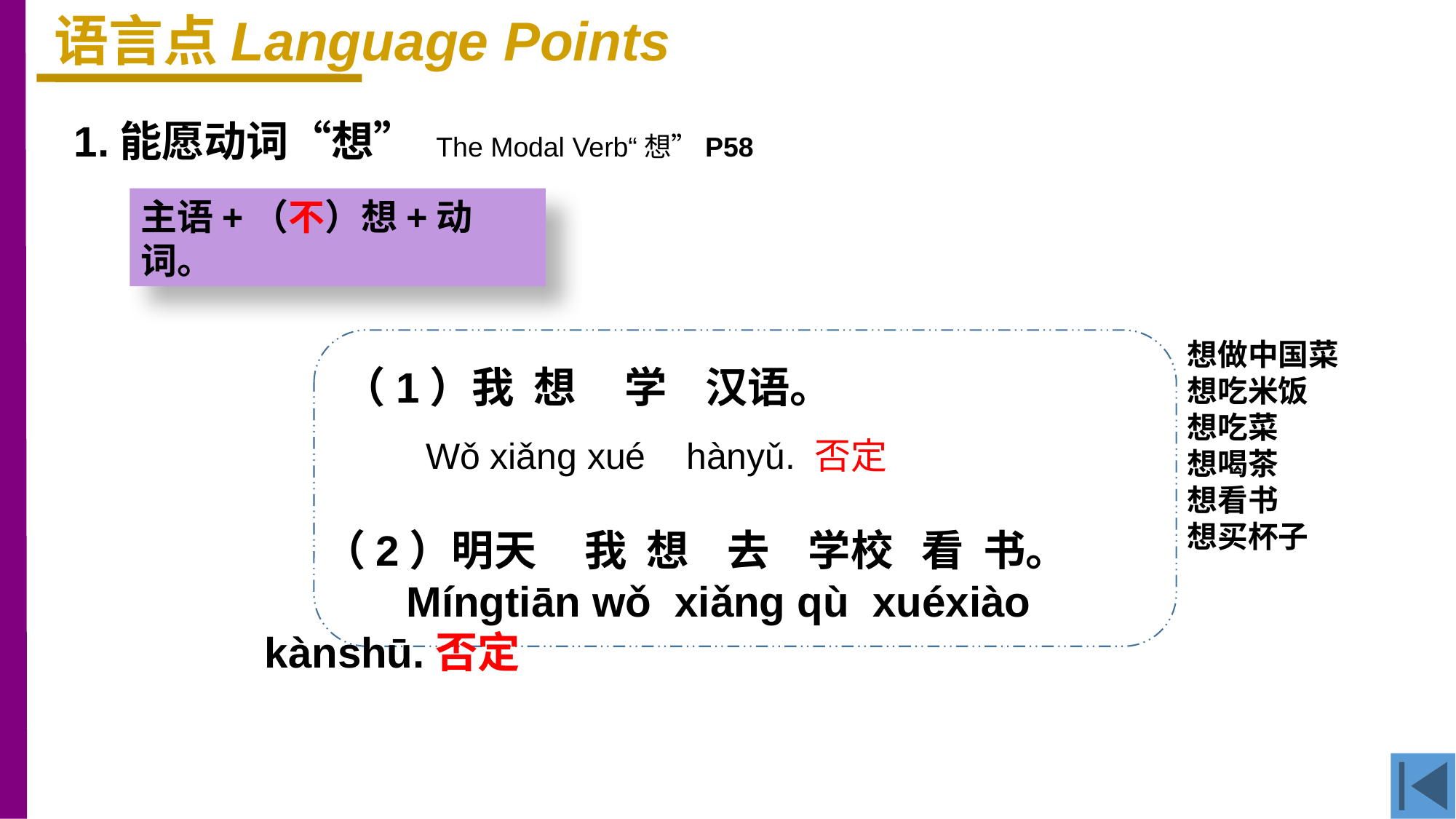

语言点Language Points
1.能愿动词“想” The Modal Verb“想”P58
主语+（不）想+动词。

（1）我  想     学    汉语。
想做中国菜
想吃米饭
想吃菜
想喝茶
想看书
想买杯子

Wǒ xiǎng xué    hànyǔ. 否定
     （2）明天     我  想    去    学校   看  书。
            Míngtiān wǒ  xiǎng qù  xuéxiào kànshū.否定